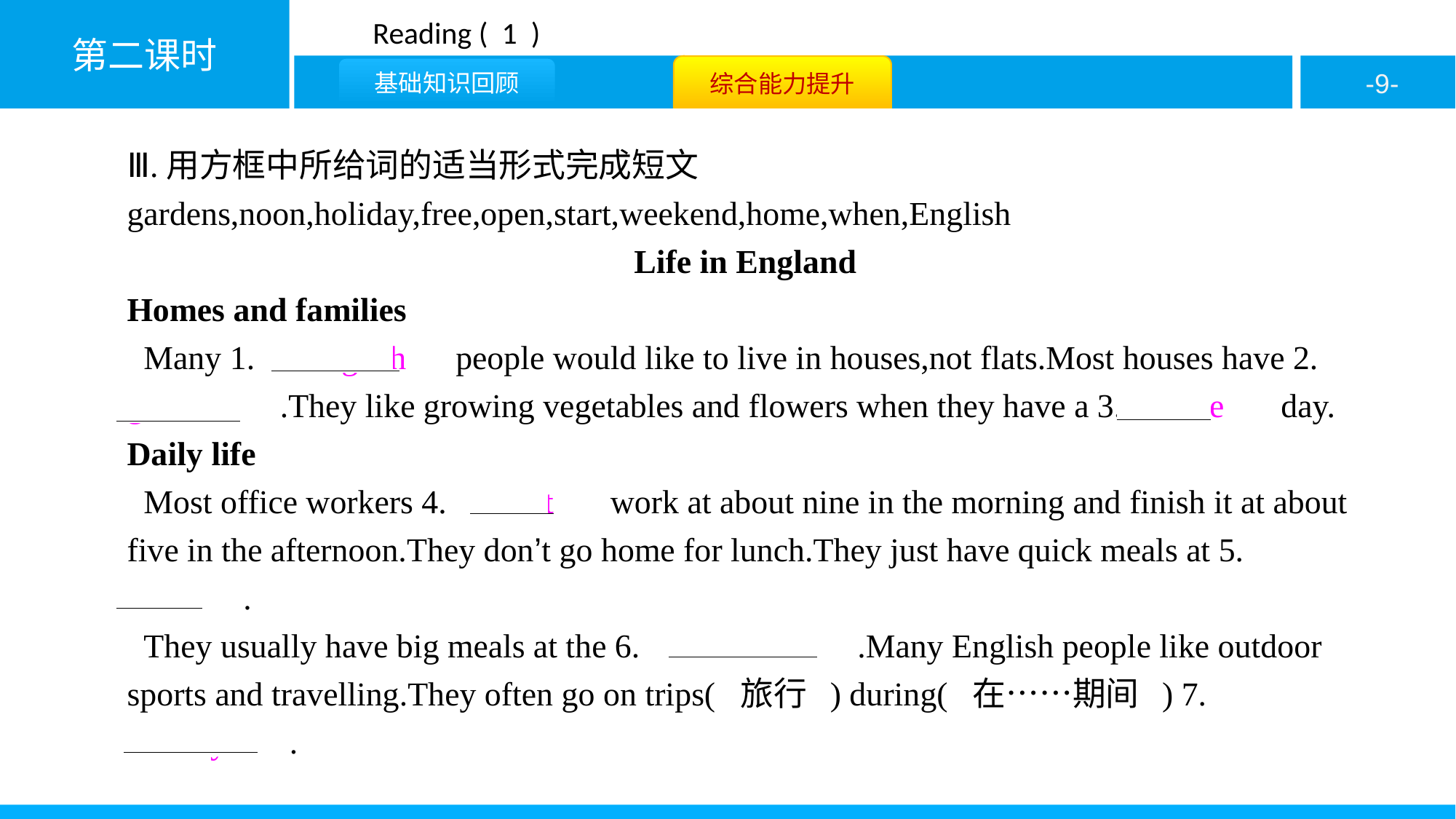

Ⅲ.用方框中所给词的适当形式完成短文
gardens,noon,holiday,free,open,start,weekend,home,when,English
Life in England
Homes and families
  Many 1.　English　people would like to live in houses,not flats.Most houses have 2.　gardens　.They like growing vegetables and flowers when they have a 3.　free　 day.
Daily life
  Most office workers 4.　start　 work at about nine in the morning and finish it at about five in the afternoon.They don’t go home for lunch.They just have quick meals at 5.　noon　.
  They usually have big meals at the 6.　weekend　.Many English people like outdoor sports and travelling.They often go on trips(  旅行  ) during(  在……期间  ) 7.　holidays　.